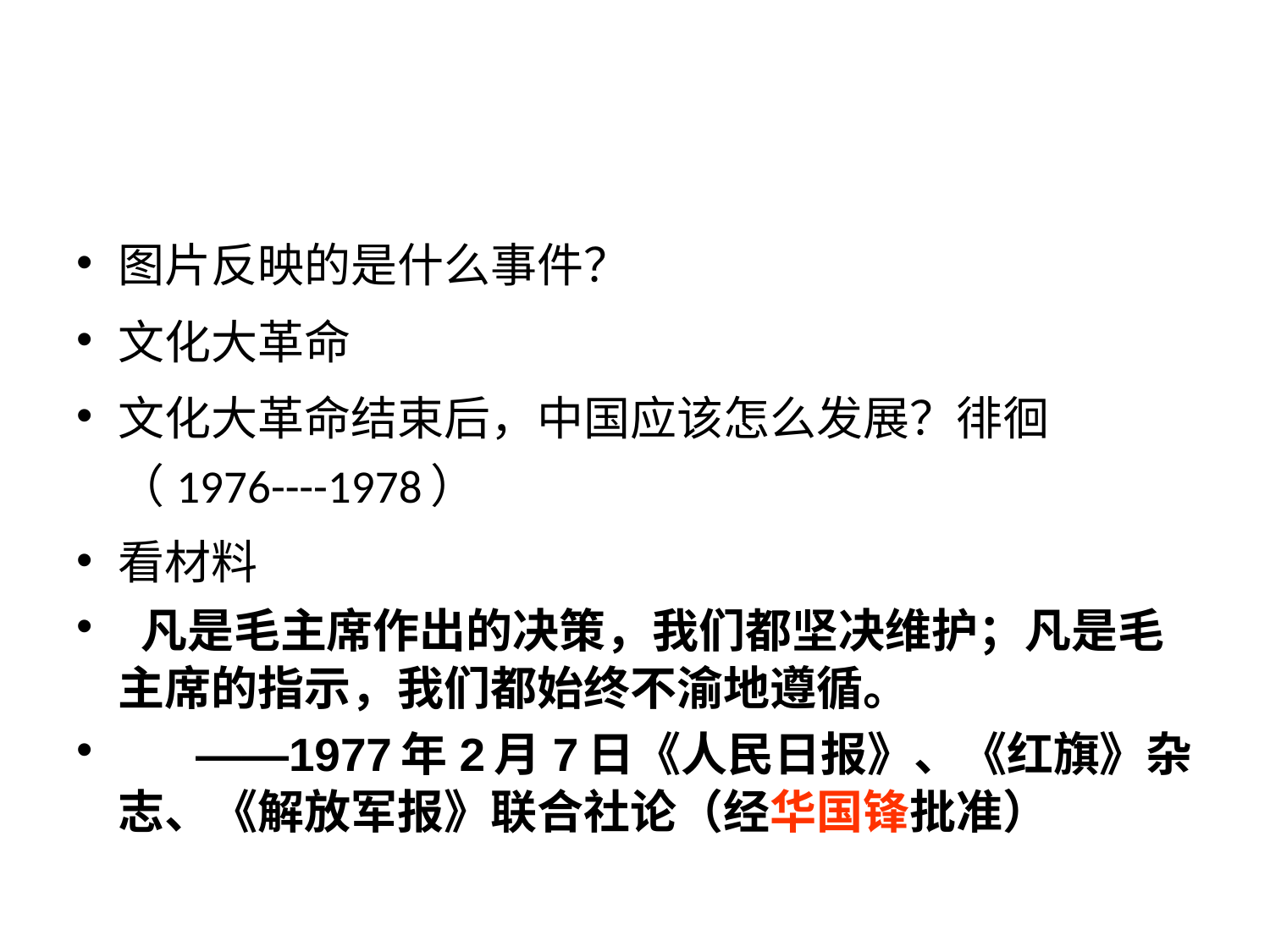

#
图片反映的是什么事件？
文化大革命
文化大革命结束后，中国应该怎么发展？徘徊（1976----1978）
看材料
 凡是毛主席作出的决策，我们都坚决维护；凡是毛主席的指示，我们都始终不渝地遵循。
      ——1977年2月7日《人民日报》、《红旗》杂志、《解放军报》联合社论（经华国锋批准）